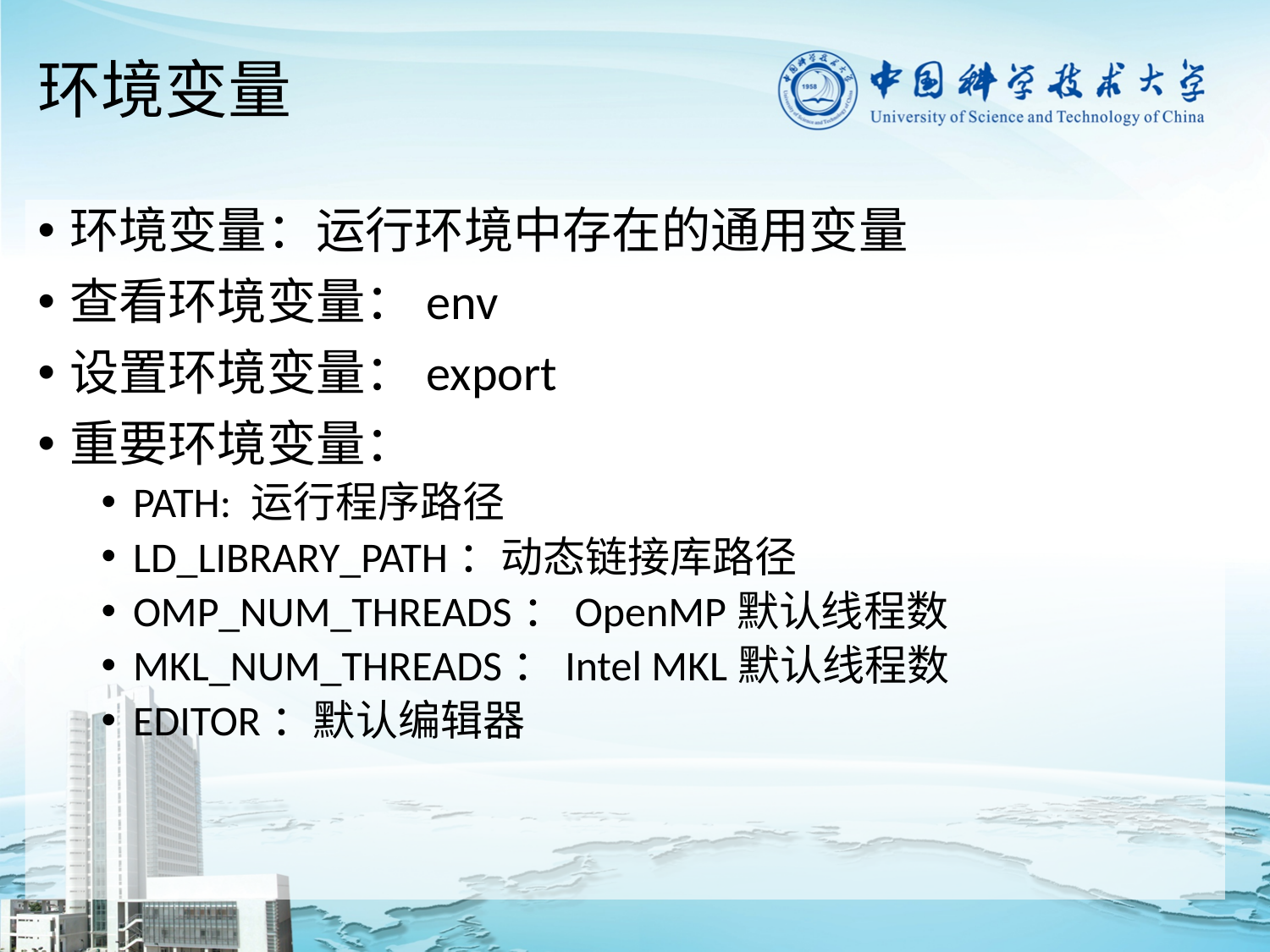

# 环境变量
环境变量：运行环境中存在的通用变量
查看环境变量：env
设置环境变量：export
重要环境变量：
PATH: 运行程序路径
LD_LIBRARY_PATH：动态链接库路径
OMP_NUM_THREADS：OpenMP默认线程数
MKL_NUM_THREADS：Intel MKL默认线程数
EDITOR：默认编辑器